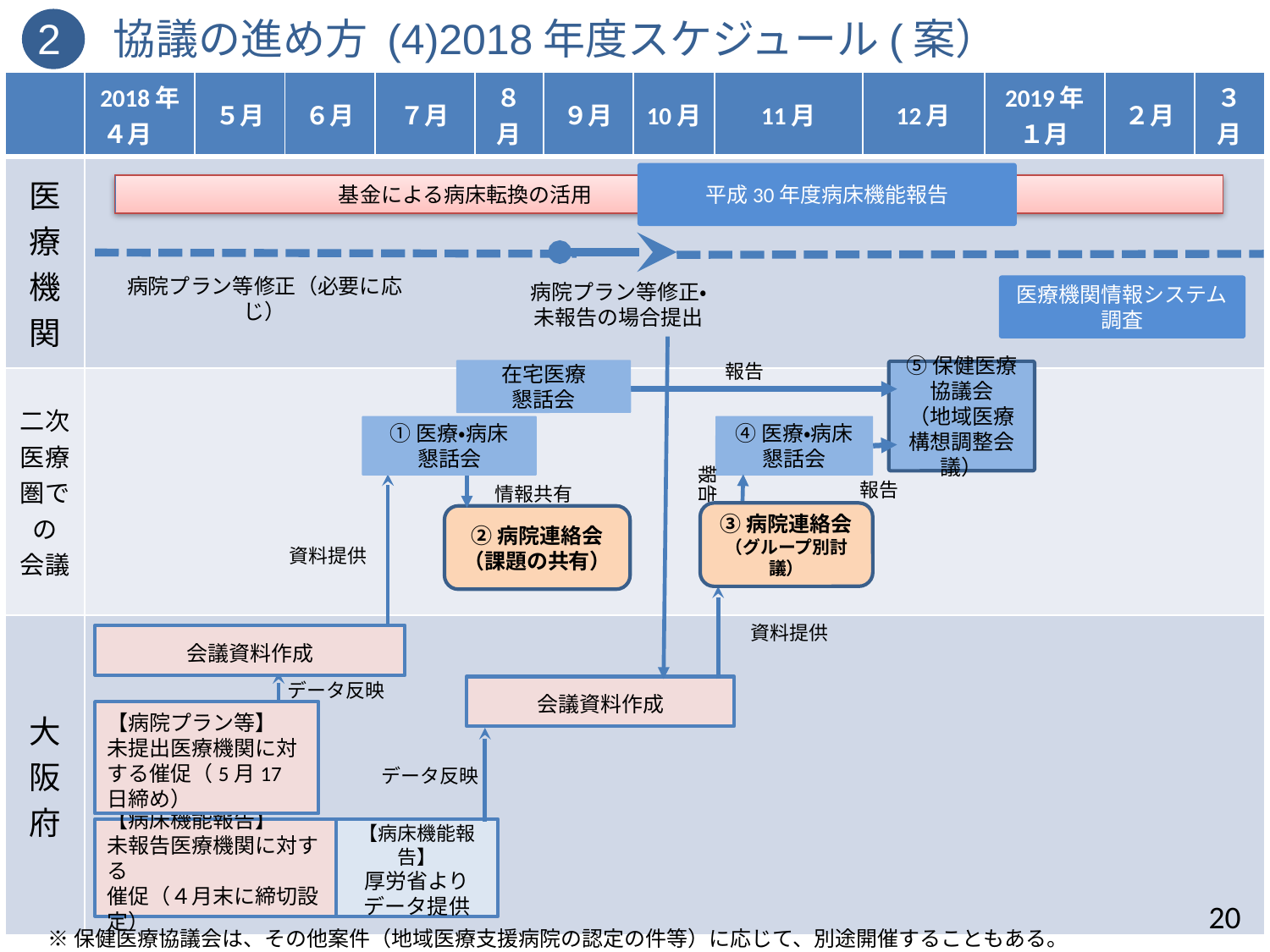

2　協議の進め方 (4)2018年度スケジュール(案）

|  | 2018年 ４月 | ５月 | ６月 | ７月 | ８月 | ９月 | 10月 | 11月 | 12月 | 2019年 １月 | ２月 | ３月 |
| --- | --- | --- | --- | --- | --- | --- | --- | --- | --- | --- | --- | --- |
| 医療機関 |  |  |  |  |  |  |  |  |  |  |  |  |
| 二次医療圏での 会議 |  |  |  |  |  |  |  |  |  |  |  |  |
| 大阪府 |  |  |  |  |  |  |  |  |  |  |  |  |
平成30年度病床機能報告
　　　　　　　　　　基金による病床転換の活用
病院プラン等修正（必要に応じ）
病院プラン等修正・
未報告の場合提出
医療機関情報システム調査
報告
在宅医療
懇話会
⑤保健医療協議会
（地域医療構想調整会議）
①医療・病床
懇話会
④医療・病床
懇話会
報告
報告
情報共有
③病院連絡会
（グループ別討議）
②病院連絡会
（課題の共有）
資料提供
資料提供
会議資料作成
データ反映
会議資料作成
【病院プラン等】
未提出医療機関に対する催促（5月17日締め）
データ反映
【病床機能報告】
未報告医療機関に対する
催促（４月末に締切設定）
【病床機能報告】
厚労省より
データ提供
20
※保健医療協議会は、その他案件（地域医療支援病院の認定の件等）に応じて、別途開催することもある。